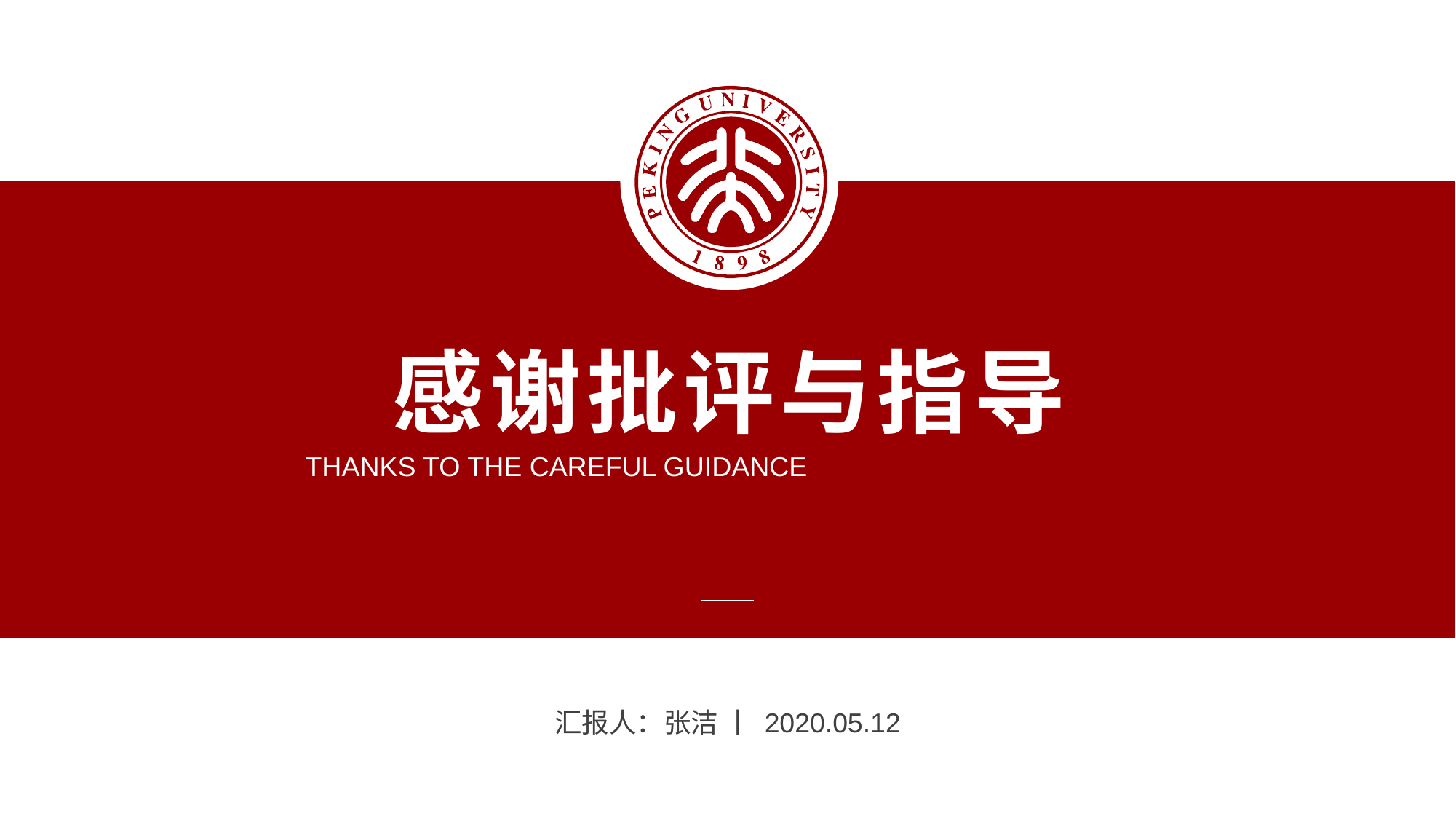

感谢批评与指导
THANKS TO THE CAREFUL GUIDANCE
汇报人：张洁 丨 2020.05.12